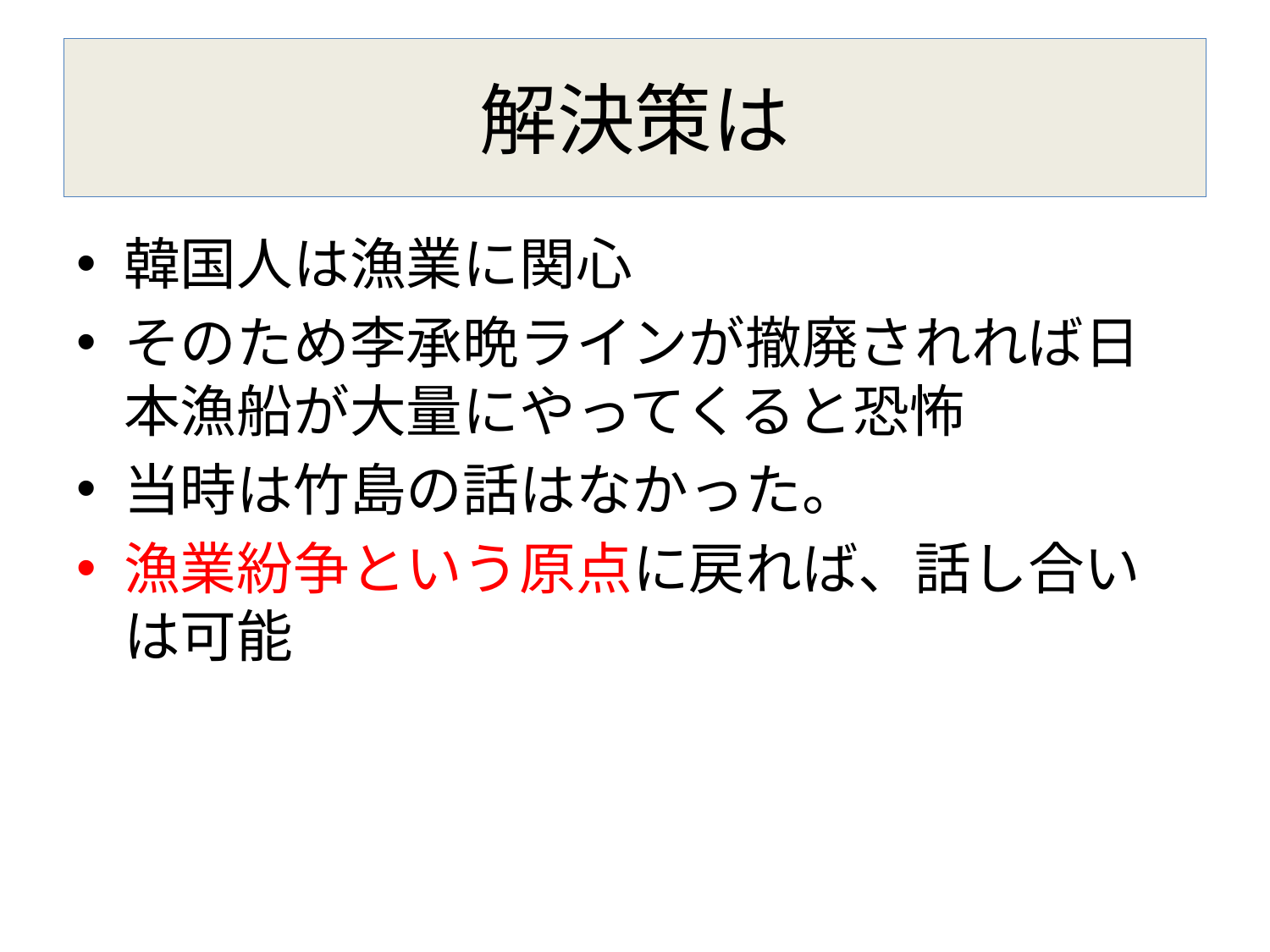

# 解決策は
韓国人は漁業に関心
そのため李承晩ラインが撤廃されれば日本漁船が大量にやってくると恐怖
当時は竹島の話はなかった。
漁業紛争という原点に戻れば、話し合いは可能